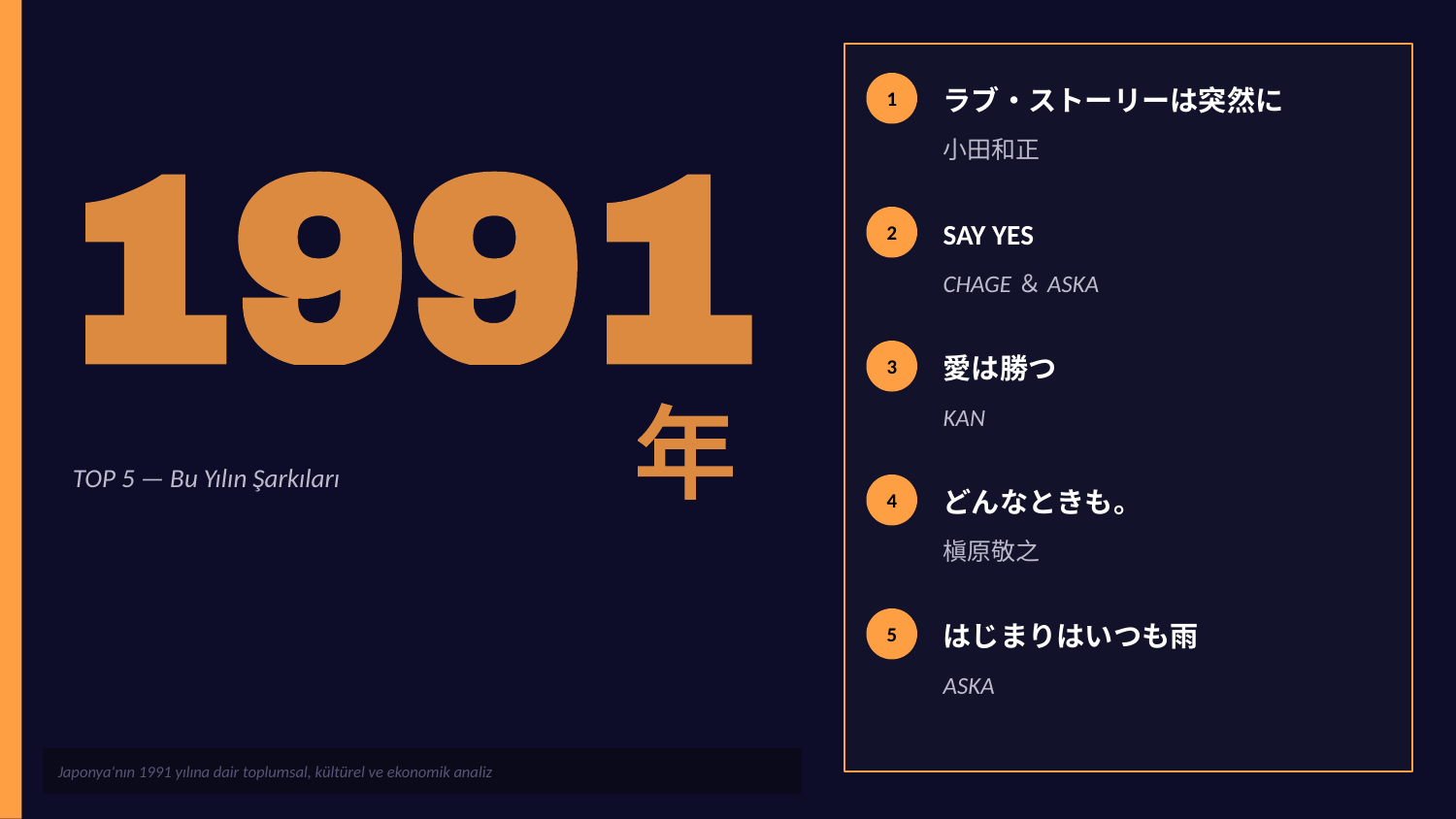

ラブ・ストーリーは突然に
1991

1
小田和正
SAY YES

2
CHAGE＆ASKA
愛は勝つ

3
年
KAN
TOP 5 — Bu Yılın Şarkıları
どんなときも。

4
槇原敬之
はじまりはいつも雨

5
ASKA

Japonya'nın 1991 yılına dair toplumsal, kültürel ve ekonomik analiz